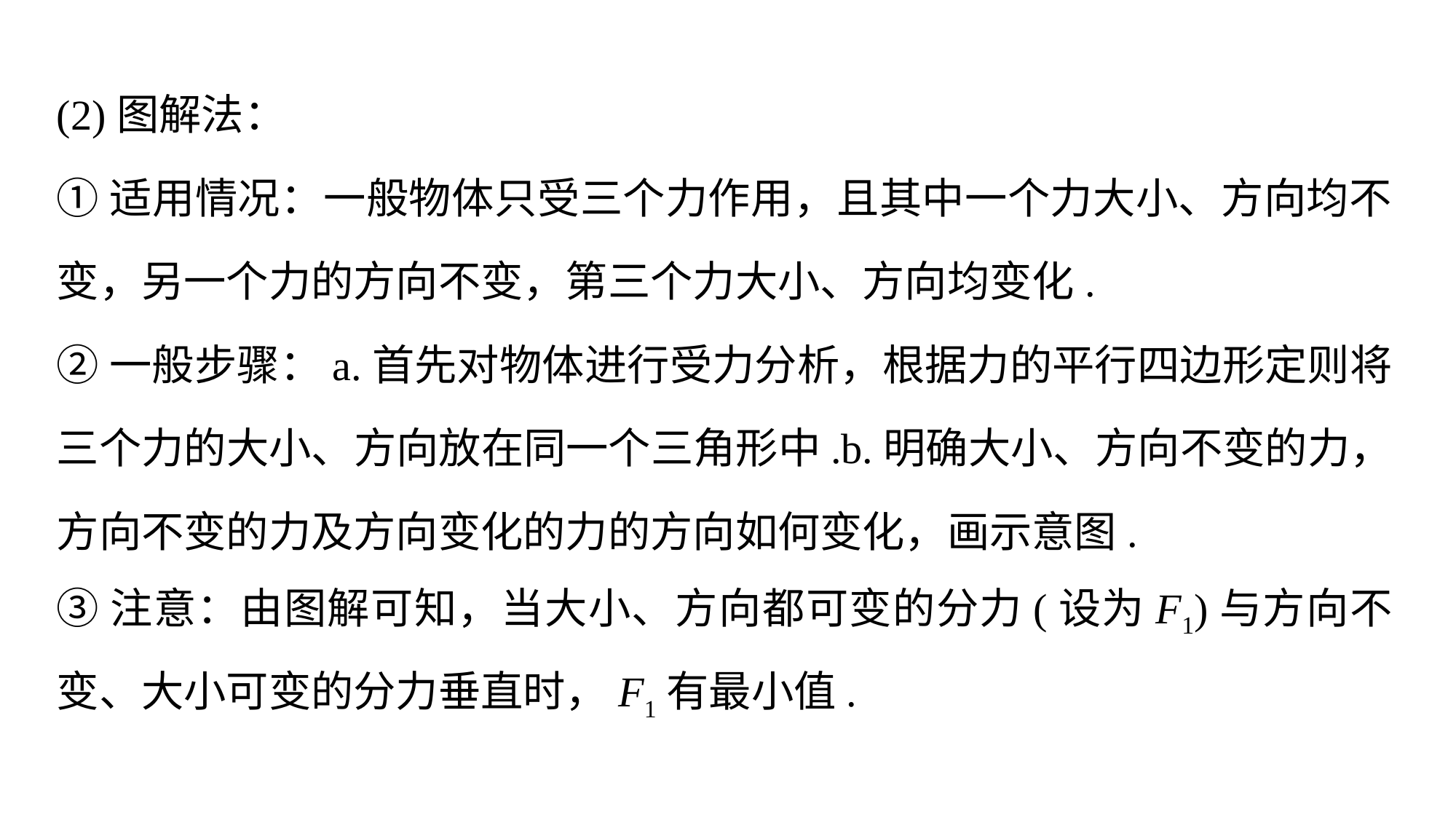

(2)图解法：
①适用情况：一般物体只受三个力作用，且其中一个力大小、方向均不变，另一个力的方向不变，第三个力大小、方向均变化.
②一般步骤：a.首先对物体进行受力分析，根据力的平行四边形定则将三个力的大小、方向放在同一个三角形中.b.明确大小、方向不变的力，方向不变的力及方向变化的力的方向如何变化，画示意图.
③注意：由图解可知，当大小、方向都可变的分力(设为F1)与方向不变、大小可变的分力垂直时，F1有最小值.